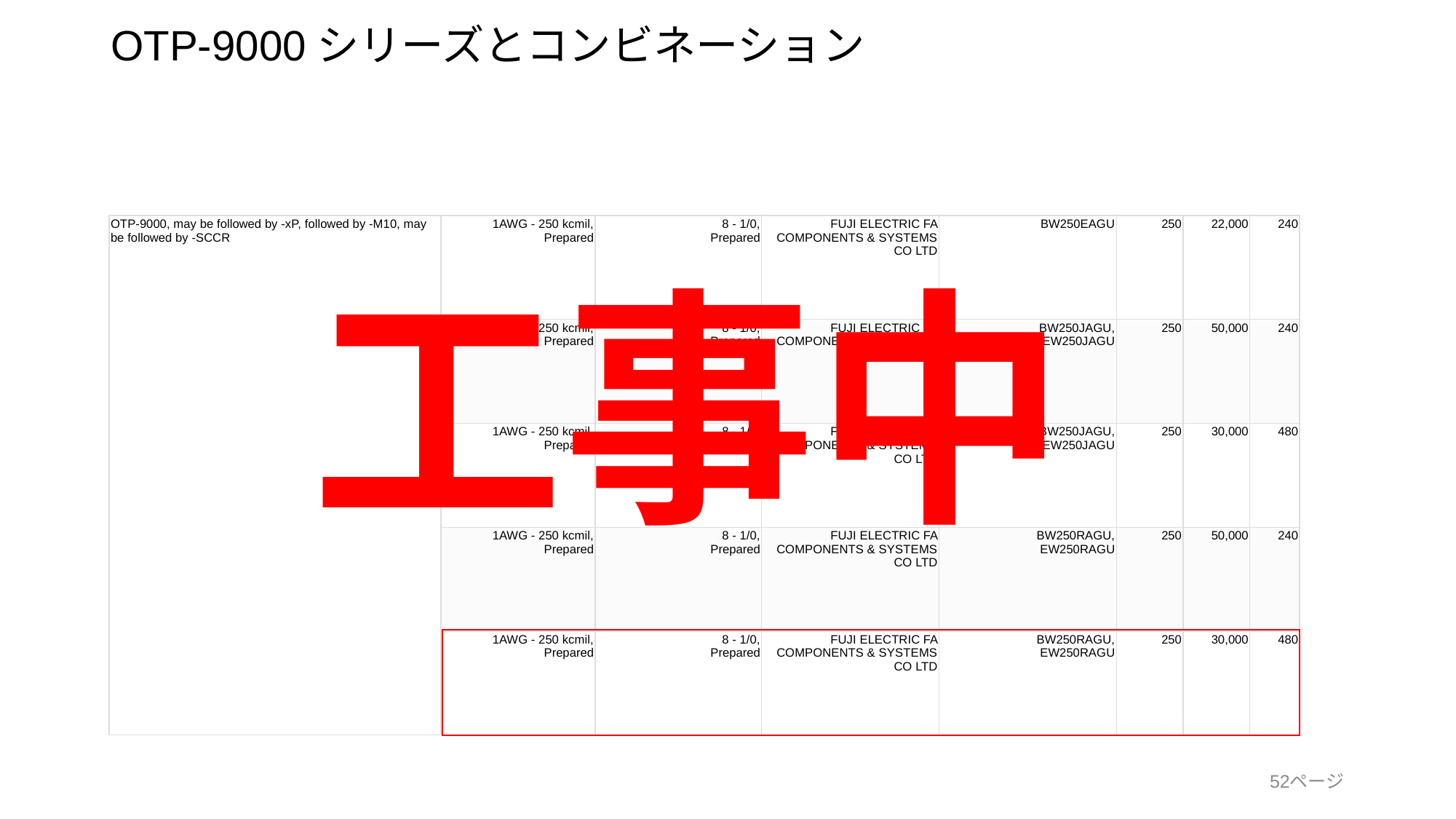

# OTP-9000シリーズとコンビネーション
| OTP-9000, may be followed by -xP, followed by -M10, may be followed by -SCCR | 1AWG - 250 kcmil, Prepared | 8 - 1/0, Prepared | FUJI ELECTRIC FA COMPONENTS & SYSTEMS CO LTD | BW250EAGU | 250 | 22,000 | 240 |
| --- | --- | --- | --- | --- | --- | --- | --- |
|  | 1AWG - 250 kcmil, Prepared | 8 - 1/0, Prepared | FUJI ELECTRIC FA COMPONENTS & SYSTEMS CO LTD | BW250JAGU, EW250JAGU | 250 | 50,000 | 240 |
|  | 1AWG - 250 kcmil, Prepared | 8 - 1/0, Prepared | FUJI ELECTRIC FA COMPONENTS & SYSTEMS CO LTD | BW250JAGU, EW250JAGU | 250 | 30,000 | 480 |
|  | 1AWG - 250 kcmil, Prepared | 8 - 1/0, Prepared | FUJI ELECTRIC FA COMPONENTS & SYSTEMS CO LTD | BW250RAGU, EW250RAGU | 250 | 50,000 | 240 |
|  | 1AWG - 250 kcmil, Prepared | 8 - 1/0, Prepared | FUJI ELECTRIC FA COMPONENTS & SYSTEMS CO LTD | BW250RAGU, EW250RAGU | 250 | 30,000 | 480 |
工事中

52ページ